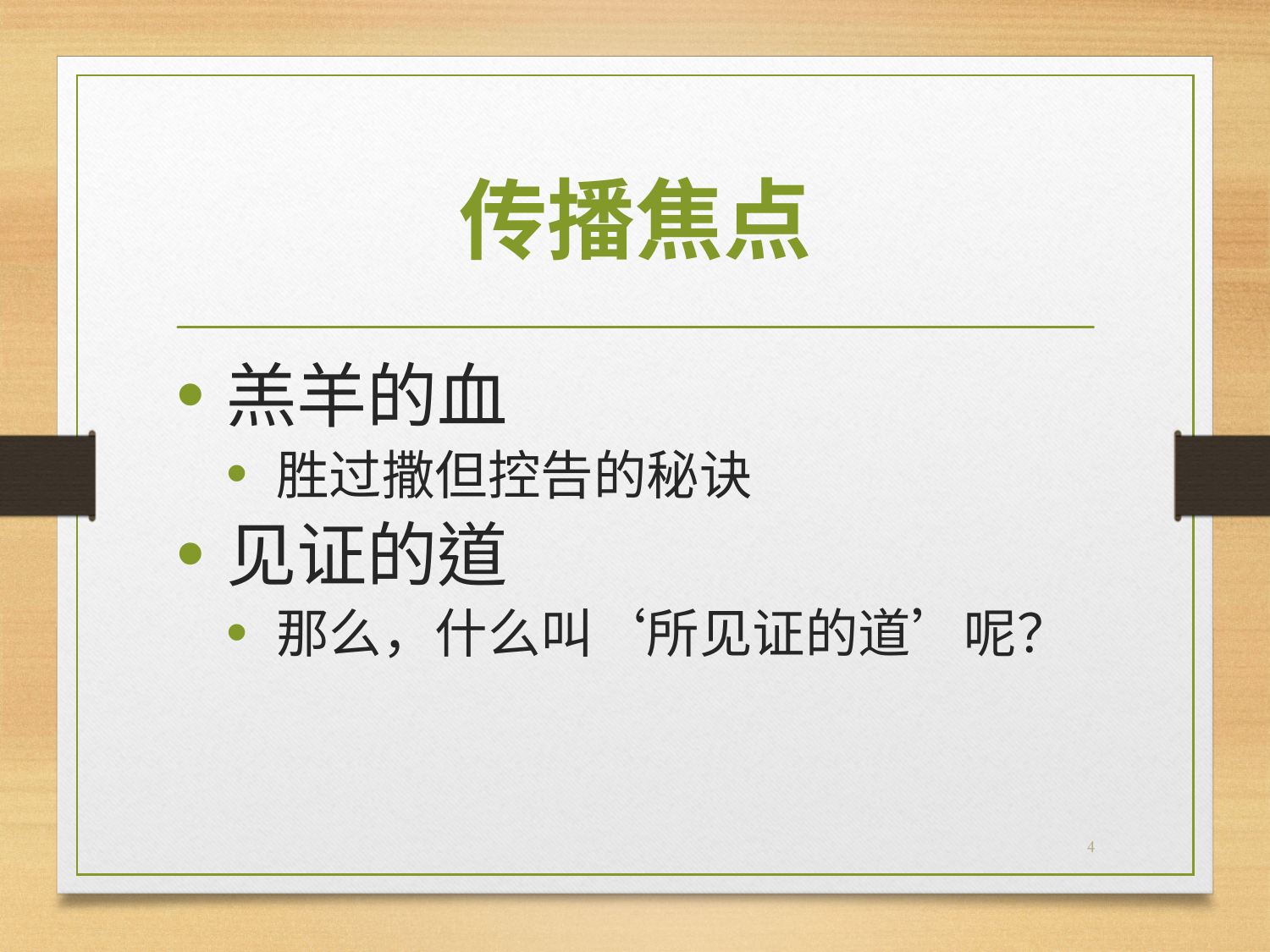

# 传播焦点
羔羊的血
胜过撒但控告的秘诀
见证的道
那么，什么叫‘所见证的道’呢？

4